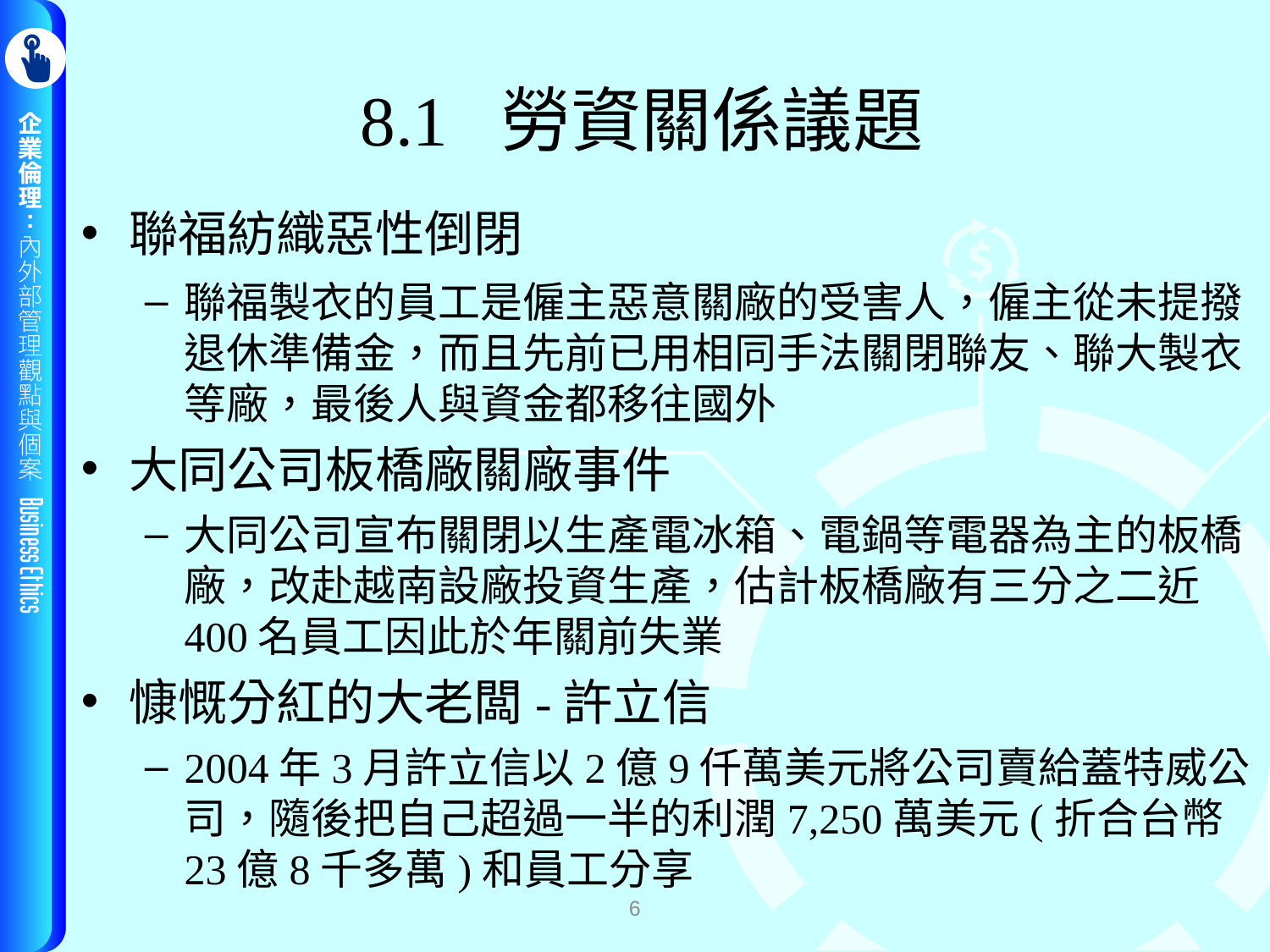

# 8.1  勞資關係議題
聯福紡織惡性倒閉
聯福製衣的員工是僱主惡意關廠的受害人，僱主從未提撥退休準備金，而且先前已用相同手法關閉聯友、聯大製衣等廠，最後人與資金都移往國外
大同公司板橋廠關廠事件
大同公司宣布關閉以生產電冰箱、電鍋等電器為主的板橋廠，改赴越南設廠投資生產，估計板橋廠有三分之二近400名員工因此於年關前失業
慷慨分紅的大老闆-許立信
2004年3月許立信以2億9仟萬美元將公司賣給蓋特威公司，隨後把自己超過一半的利潤7,250萬美元(折合台幣23億8千多萬)和員工分享
6